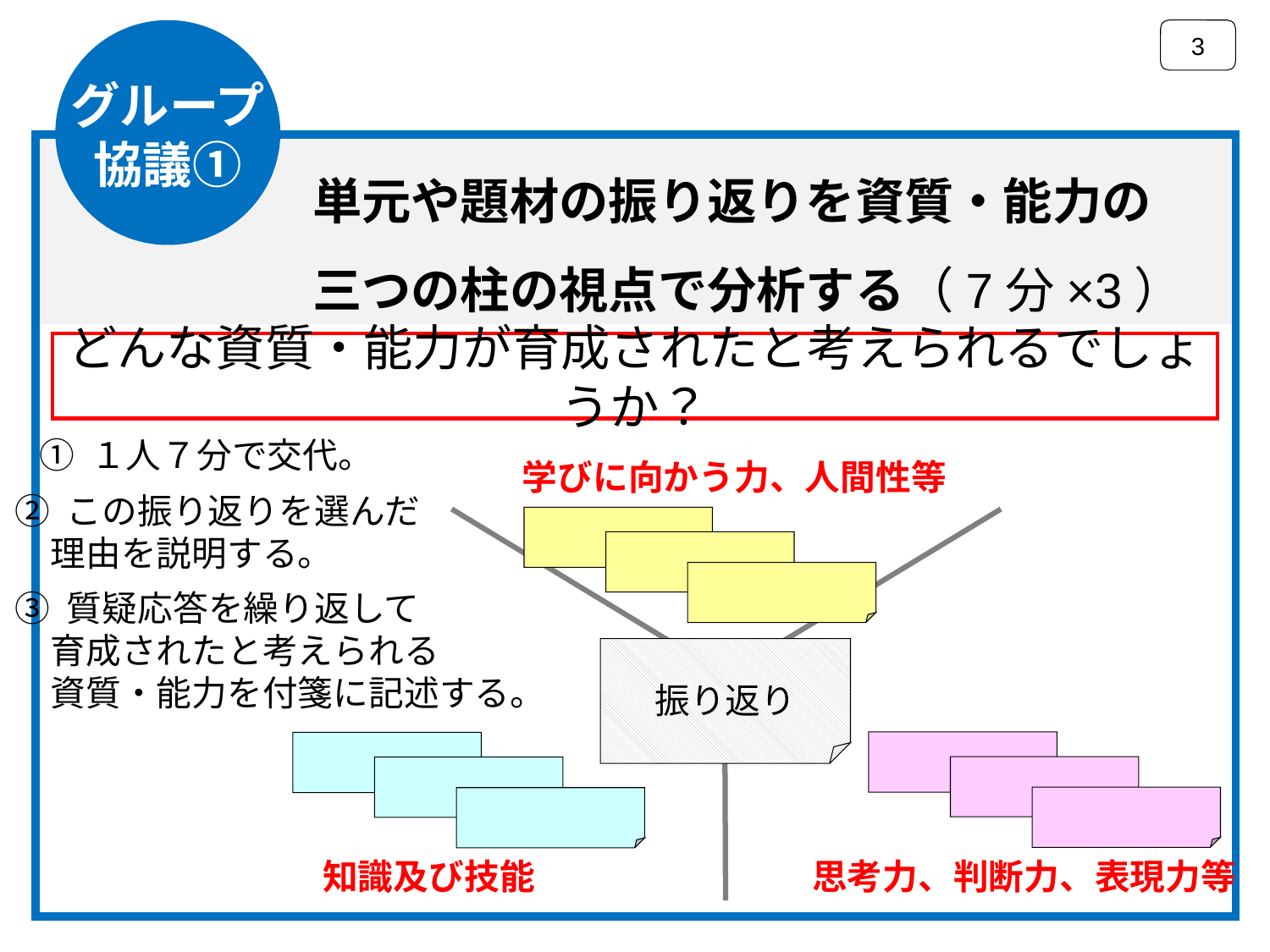

3
グループ
協議➀

単元や題材の振り返りを資質・能力の三つの柱の視点で分析する（7分×3）

どんな資質・能力が育成されたと考えられるでしょうか？
① １人７分で交代。
学びに向かう力、人間性等
② この振り返りを選んだ
　理由を説明する。

③ 質疑応答を繰り返して
　育成されたと考えられる
　資質・能力を付箋に記述する。
振り返り

知識及び技能
思考力、判断力、表現力等